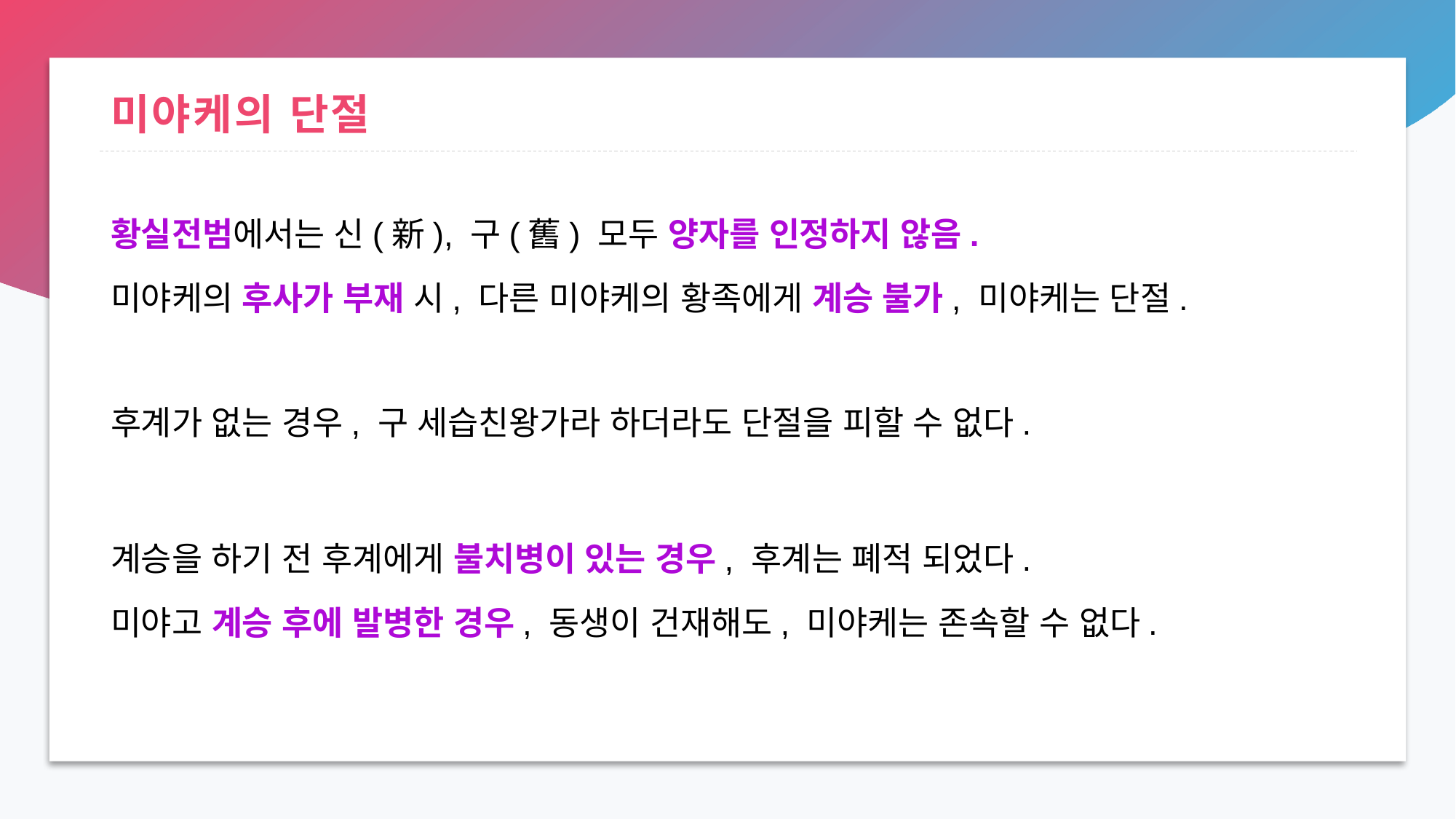

# 미야케의 단절
황실전범에서는 신(新), 구(舊) 모두 양자를 인정하지 않음.
미야케의 후사가 부재 시, 다른 미야케의 황족에게 계승 불가, 미야케는 단절.
후계가 없는 경우, 구 세습친왕가라 하더라도 단절을 피할 수 없다.
계승을 하기 전 후계에게 불치병이 있는 경우, 후계는 폐적 되었다.
미야고 계승 후에 발병한 경우, 동생이 건재해도, 미야케는 존속할 수 없다.